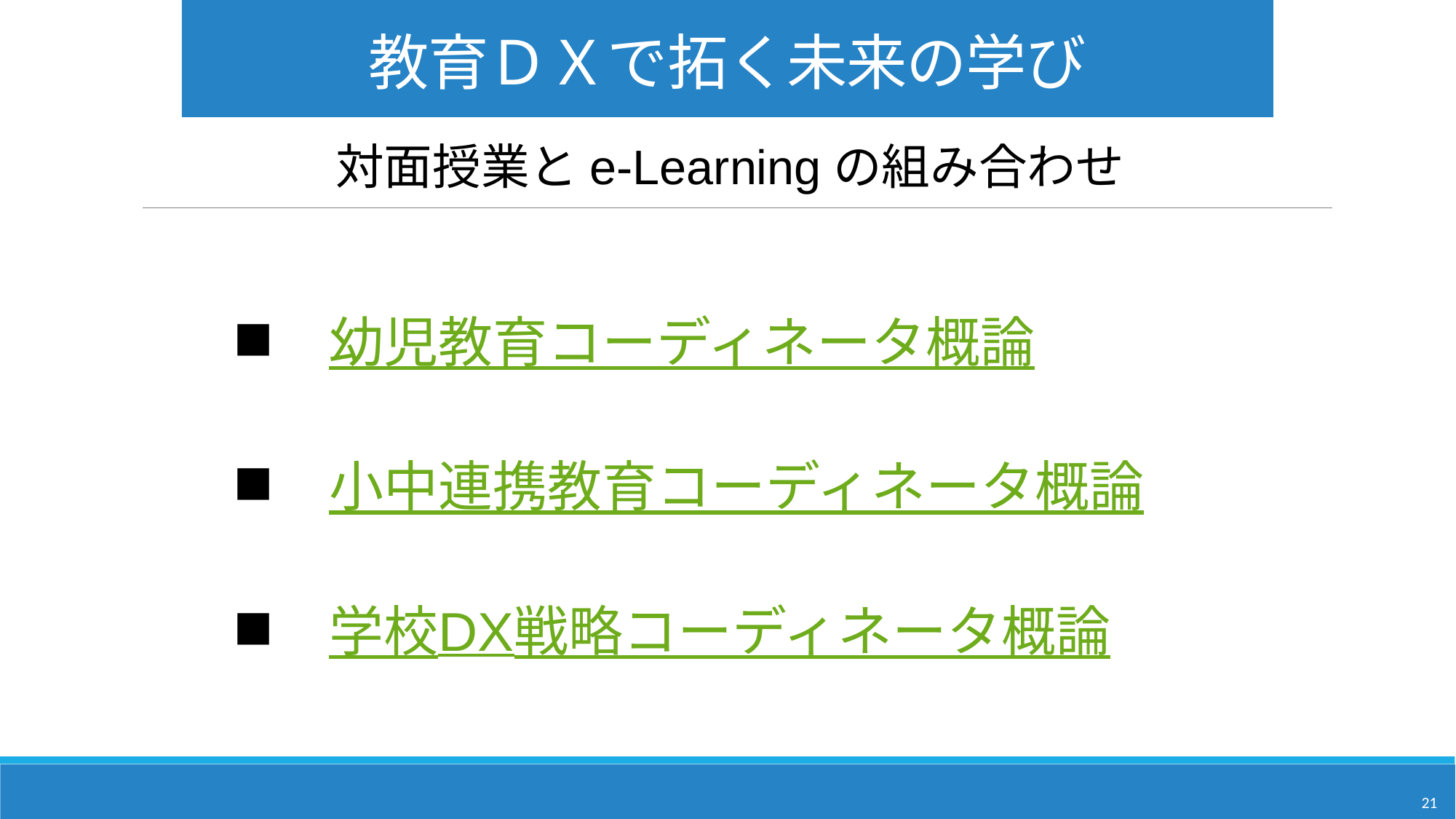

教育ＤＸで拓く未来の学び
対面授業とe-Learningの組み合わせ
　幼児教育コーディネータ概論

　小中連携教育コーディネータ概論

　学校DX戦略コーディネータ概論
21